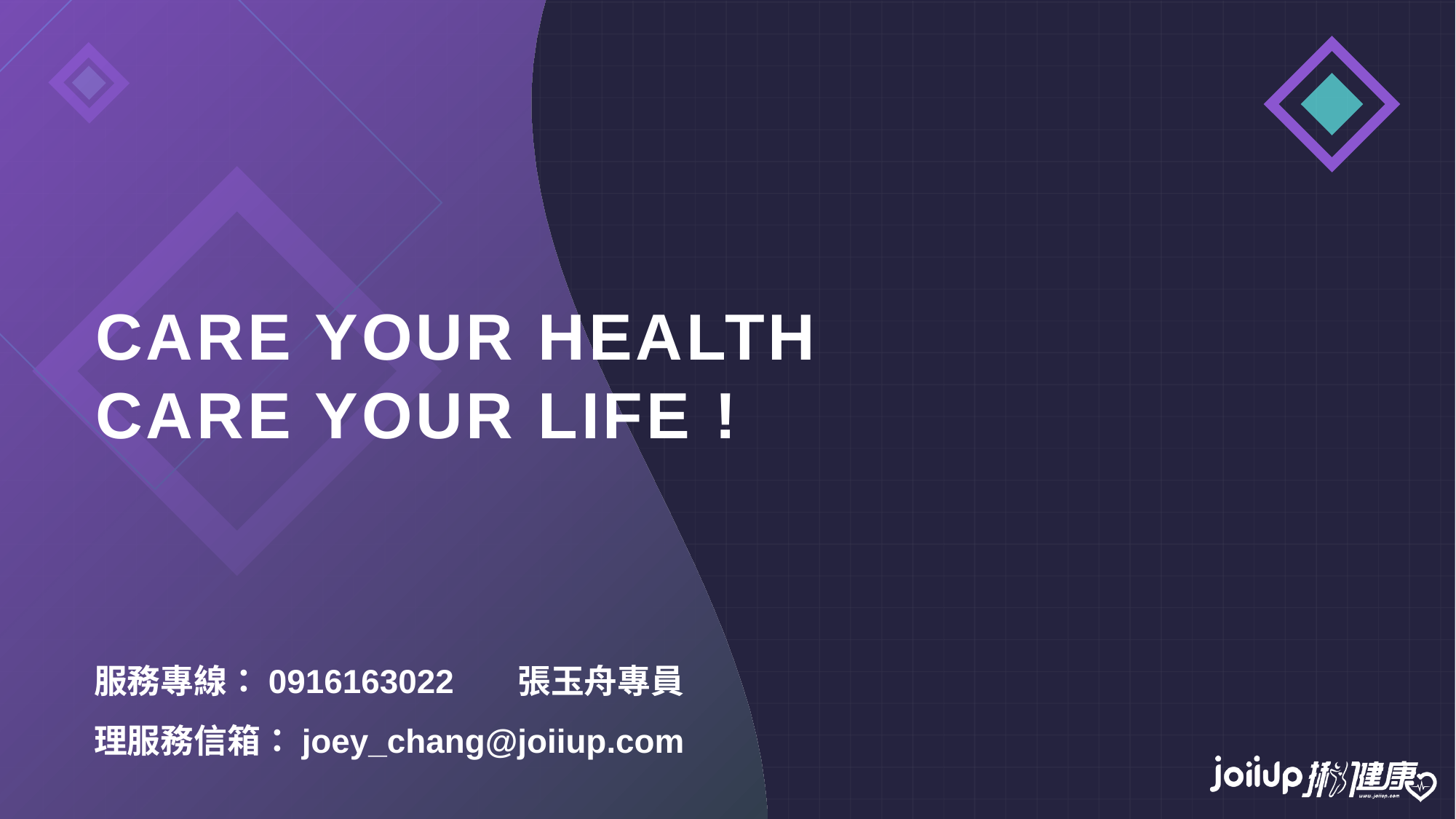

CARE YOUR HEALTH
CARE YOUR LIFE !
服務專線：0916163022      張玉舟專員
理服務信箱：joey_chang@joiiup.com